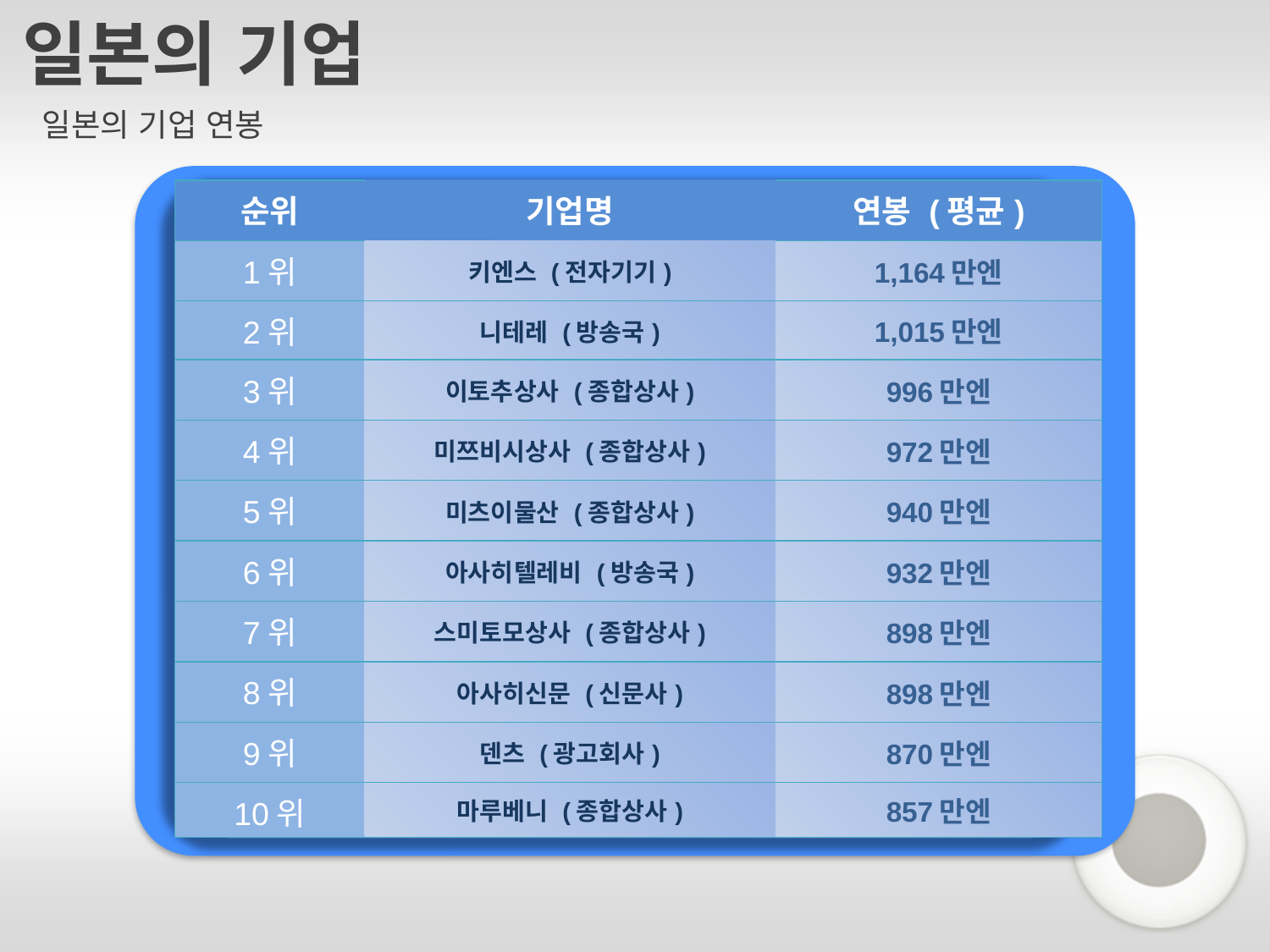

일본의 기업

일본의 기업 연봉
| 순위 | 기업명 | 연봉 (평균) |
| --- | --- | --- |
| 1위 | 키엔스 (전자기기) | 1,164만엔 |
| 2위 | 니테레 (방송국) | 1,015만엔 |
| 3위 | 이토추상사 (종합상사) | 996만엔 |
| 4위 | 미쯔비시상사 (종합상사) | 972만엔 |
| 5위 | 미츠이물산 (종합상사) | 940만엔 |
| 6위 | 아사히텔레비 (방송국) | 932만엔 |
| 7위 | 스미토모상사 (종합상사) | 898만엔 |
| 8위 | 아사히신문 (신문사) | 898만엔 |
| 9위 | 덴츠 (광고회사) | 870만엔 |
| 10위 | 마루베니 (종합상사) | 857만엔 |